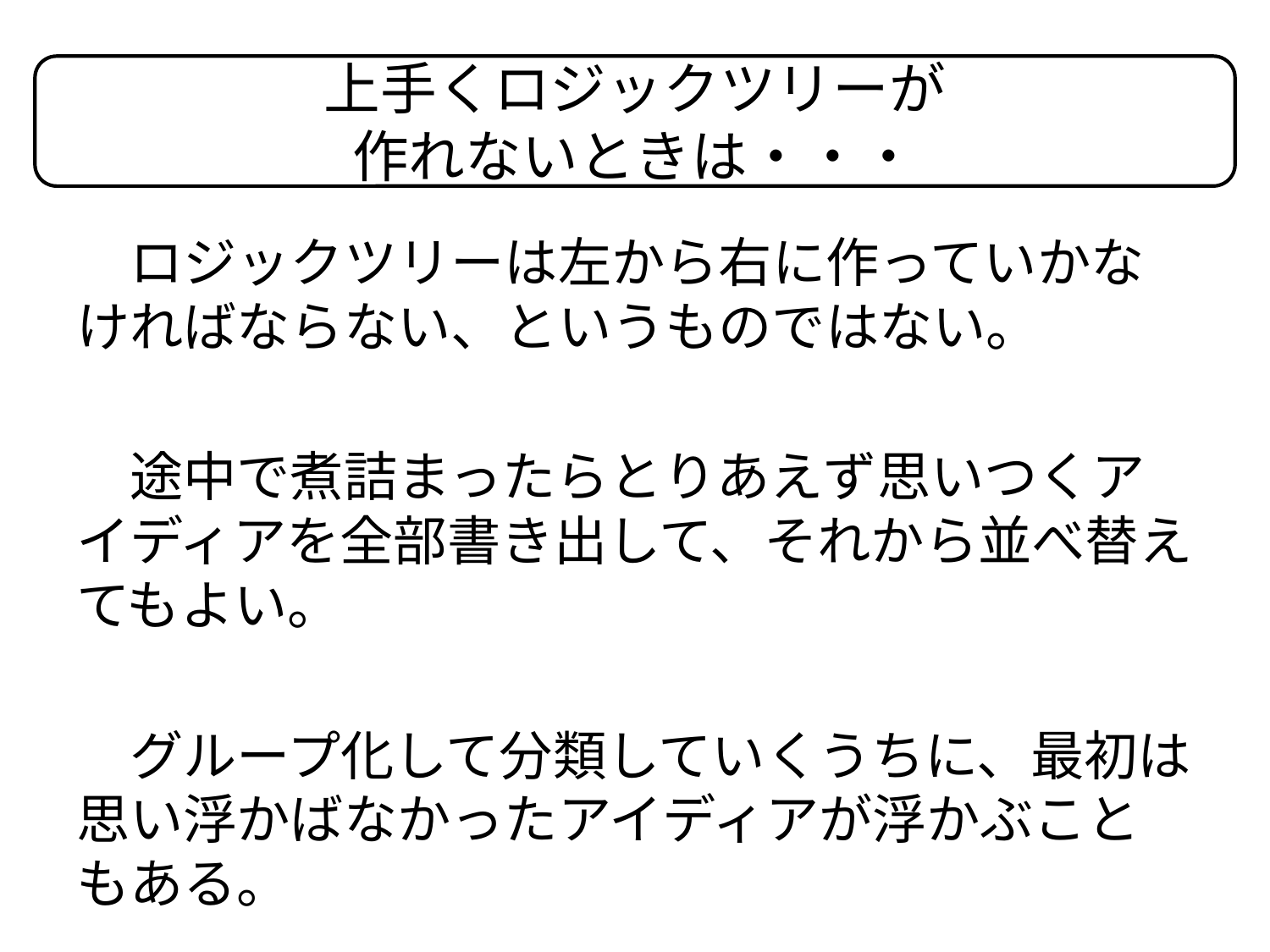

上手くロジックツリーが
作れないときは・・・
　ロジックツリーは左から右に作っていかなければならない、というものではない。

　途中で煮詰まったらとりあえず思いつくアイディアを全部書き出して、それから並べ替えてもよい。

　グループ化して分類していくうちに、最初は思い浮かばなかったアイディアが浮かぶこともある。